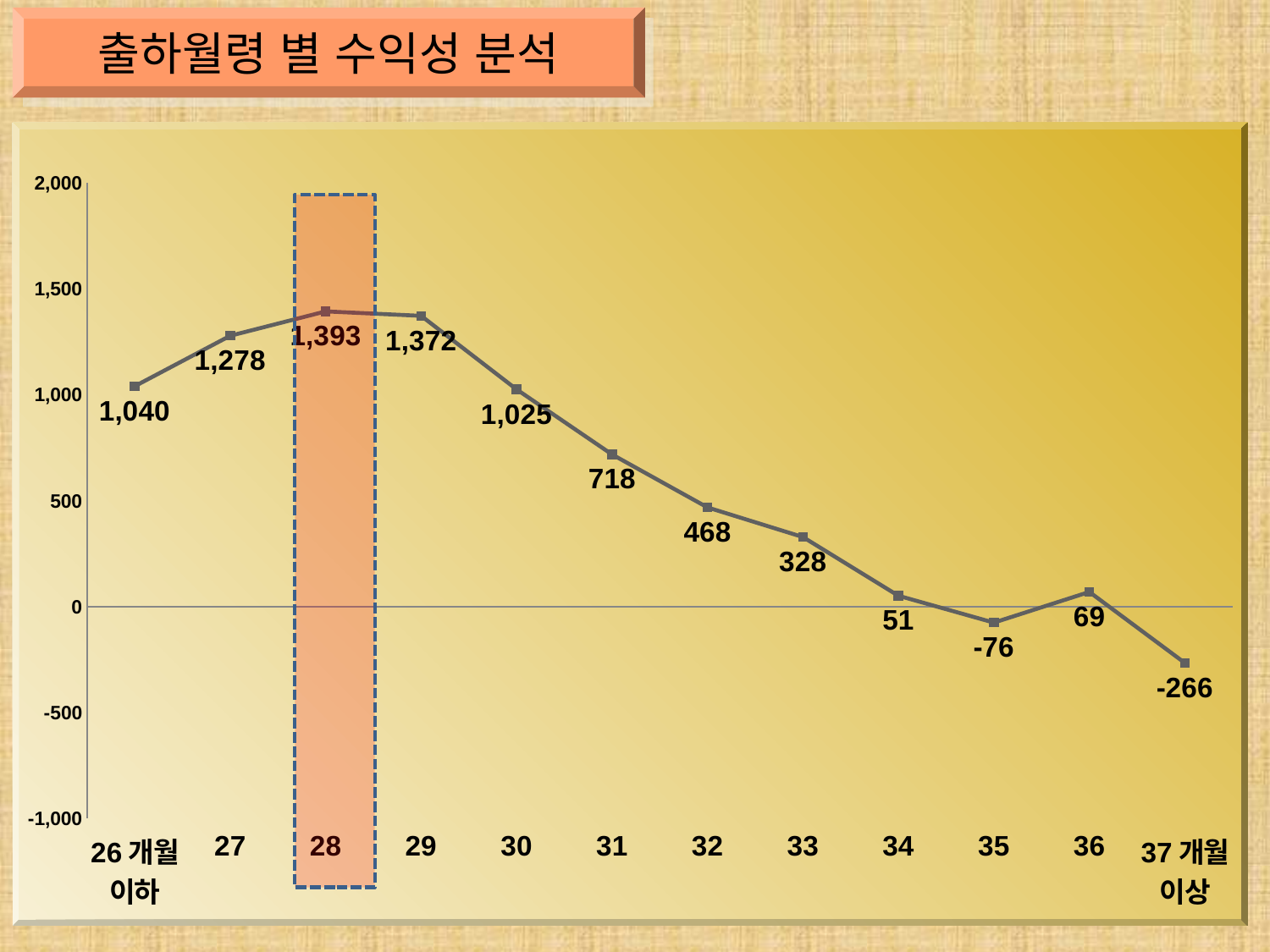

출하월령 별 수익성 분석

### Chart

| Category | 계열 1 |
|---|---|
| 26개월 이하 | 1040.0 |
| 27 | 1278.0 |
| 28 | 1393.0 |
| 29 | 1372.0 |
| 30 | 1025.0 |
| 31 | 718.0 |
| 32 | 468.0 |
| 33 | 328.0 |
| 34 | 51.0 |
| 35 | -76.0 |
| 36 | 69.0 |
| 37개월 이상 | -266.0 |